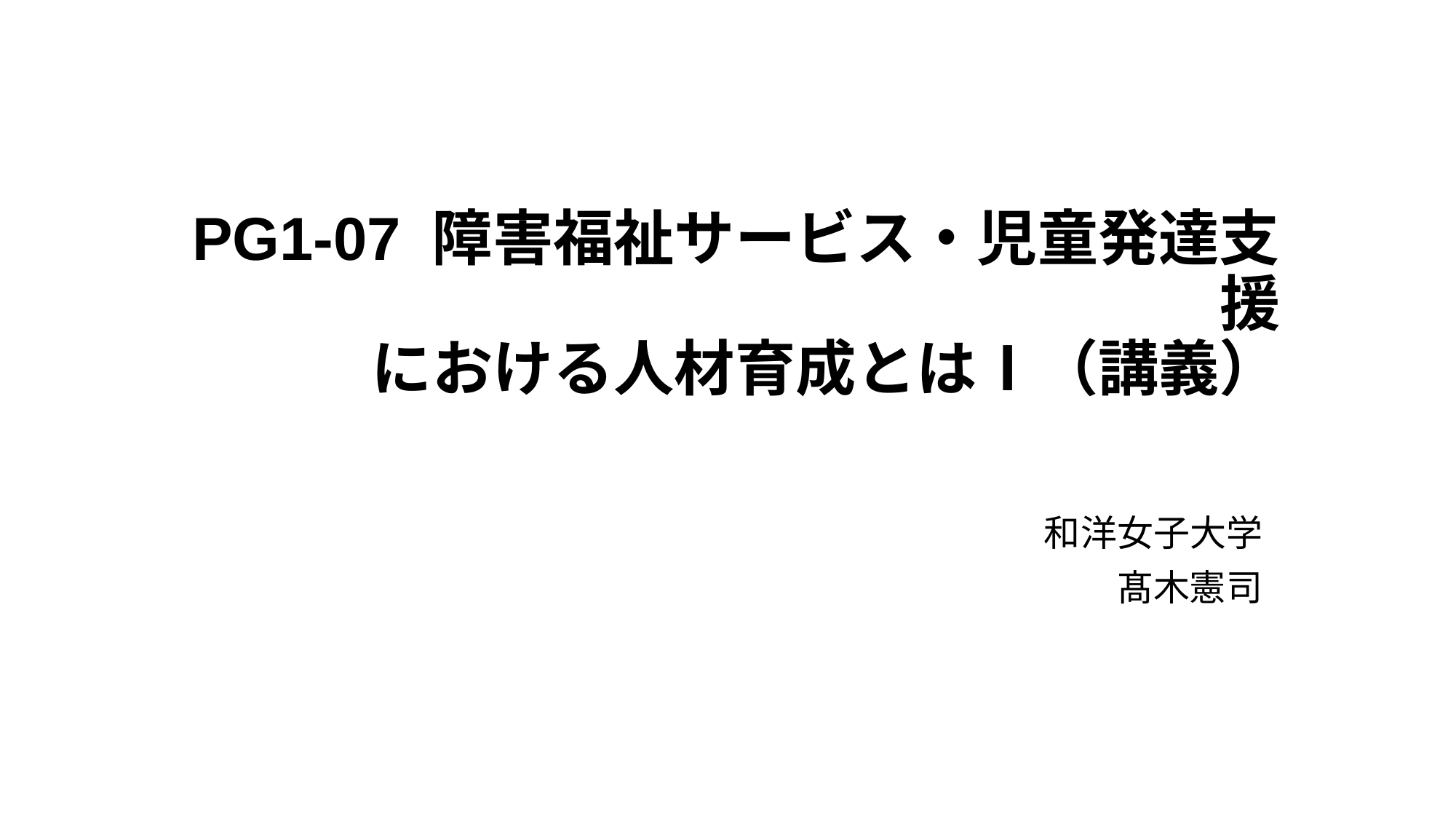

# PG1-07 障害福祉サービス・児童発達支援 における人材育成とはⅠ（講義）
和洋女子大学
髙木憲司